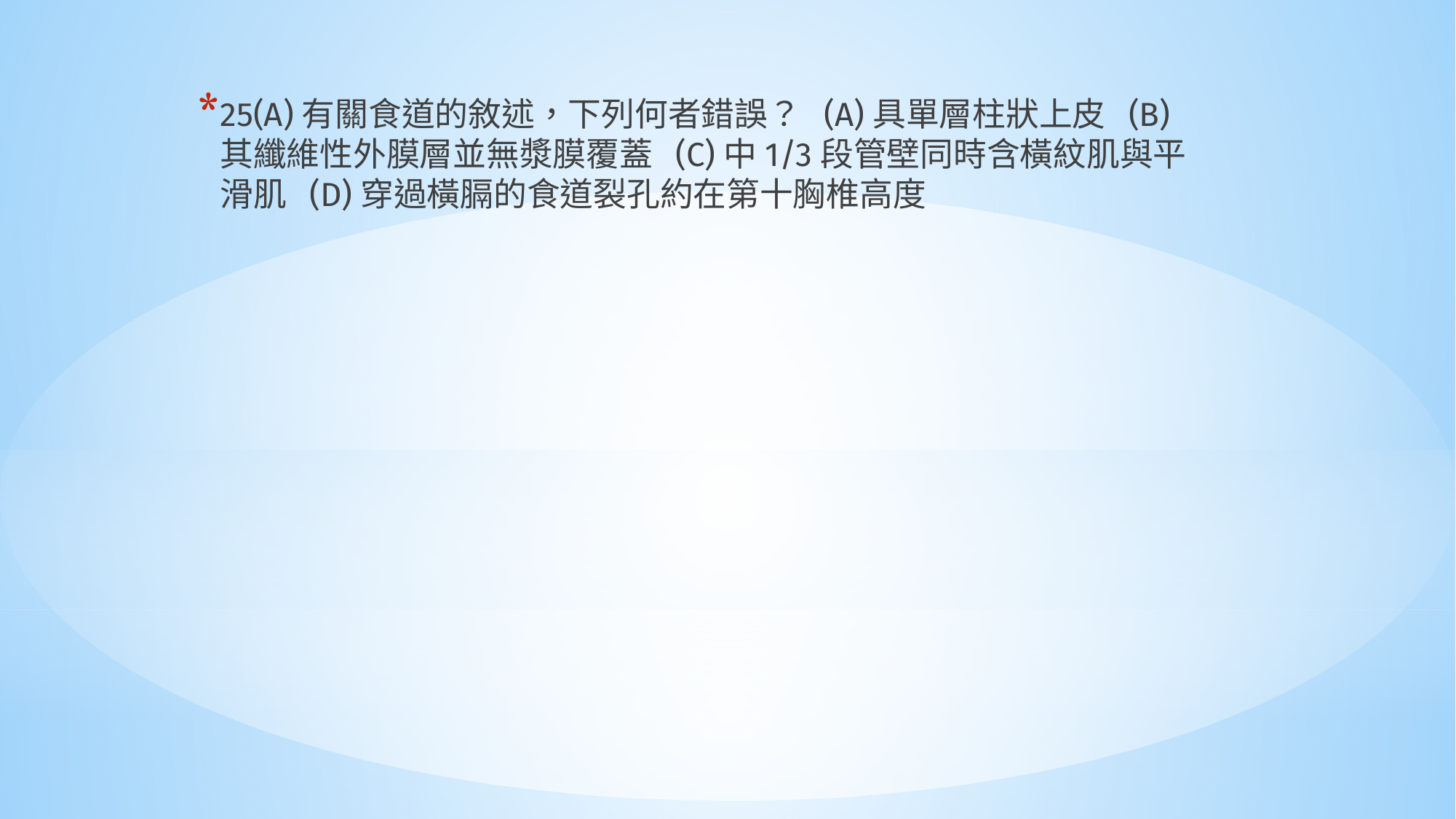

25(A)有關食道的敘述，下列何者錯誤？  (A)具單層柱狀上皮  (B)其纖維性外膜層並無漿膜覆蓋  (C)中1/3段管壁同時含橫紋肌與平滑肌  (D)穿過橫膈的食道裂孔約在第十胸椎高度
#